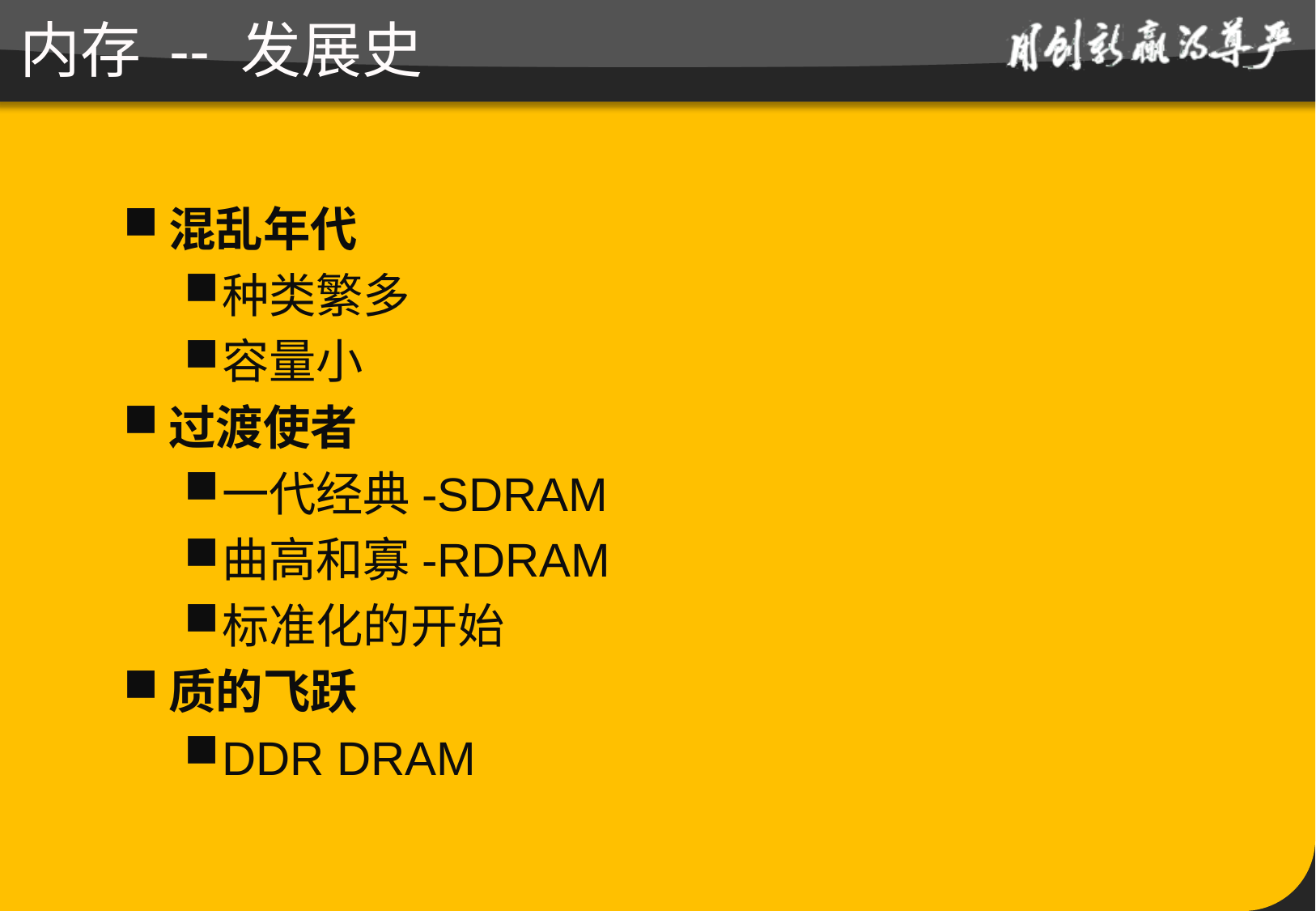

# 内存 -- 发展史
混乱年代
种类繁多
容量小
过渡使者
一代经典-SDRAM
曲高和寡-RDRAM
标准化的开始
质的飞跃
DDR DRAM